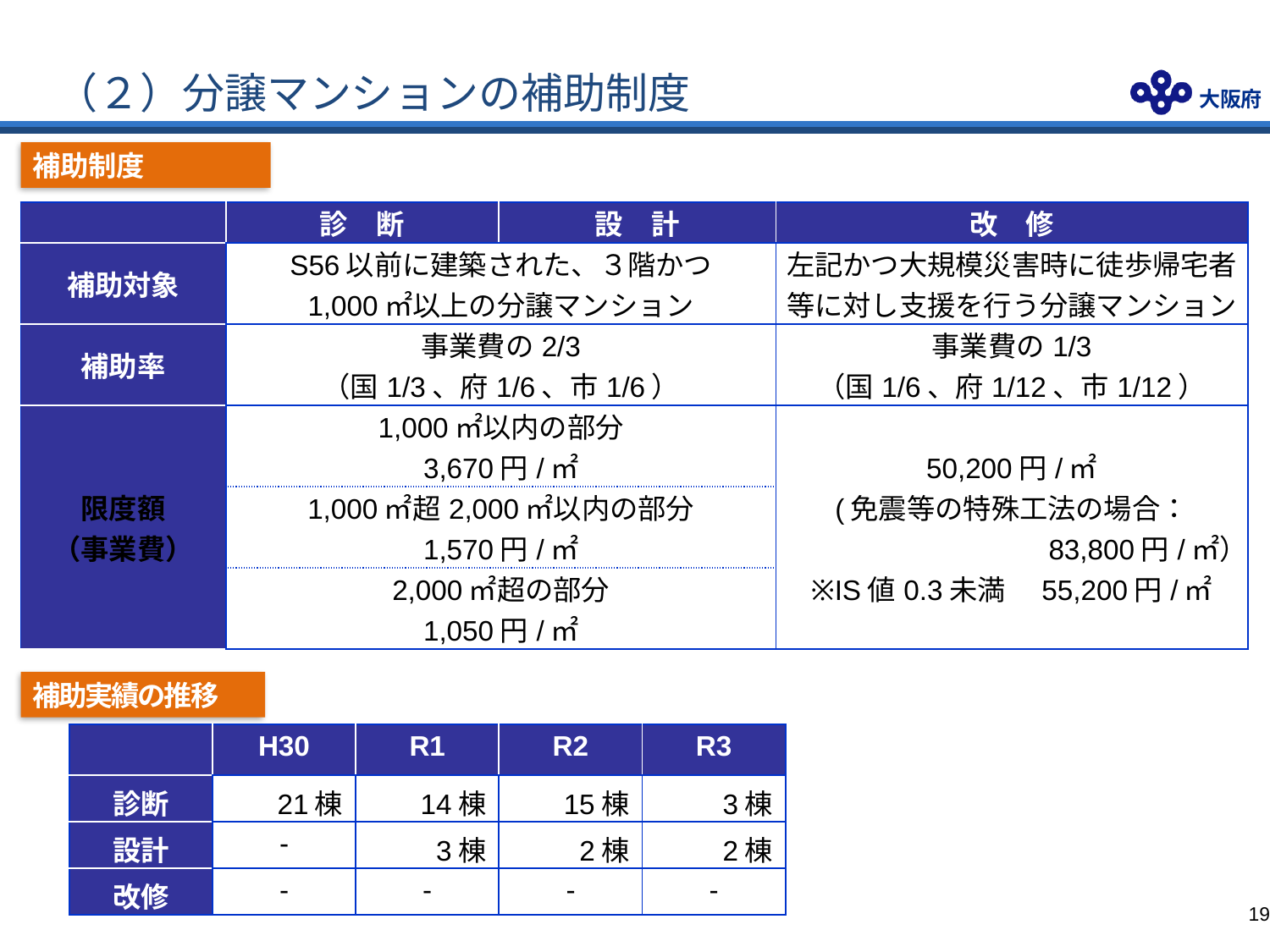

（２）分譲マンションの補助制度
補助制度
|  | 診　断 | 設　計 | 改　修 |
| --- | --- | --- | --- |
| 補助対象 | S56以前に建築された、３階かつ 1,000㎡以上の分譲マンション |  | 左記かつ大規模災害時に徒歩帰宅者等に対し支援を行う分譲マンション |
| 補助率 | 事業費の2/3 （国1/3、府1/6、市1/6） |  | 事業費の1/3 （国1/6、府1/12、市1/12） |
| 限度額 （事業費） | 1,000㎡以内の部分 3,670円/㎡ |  | 50,200円/㎡ (免震等の特殊工法の場合： 83,800円/㎡） ※IS値0.3未満　55,200円/㎡ |
|  | 1,000㎡超2,000㎡以内の部分 1,570円/㎡ |  |  |
|  | 2,000㎡超の部分 1,050円/㎡ |  |  |
補助実績の推移
|  | H30 | R1 | R2 | R3 |
| --- | --- | --- | --- | --- |
| 診断 | 21棟 | 14棟 | 15棟 | 3棟 |
| 設計 | - | 3棟 | 2棟 | 2棟 |
| 改修 | - | - | - | - |
19